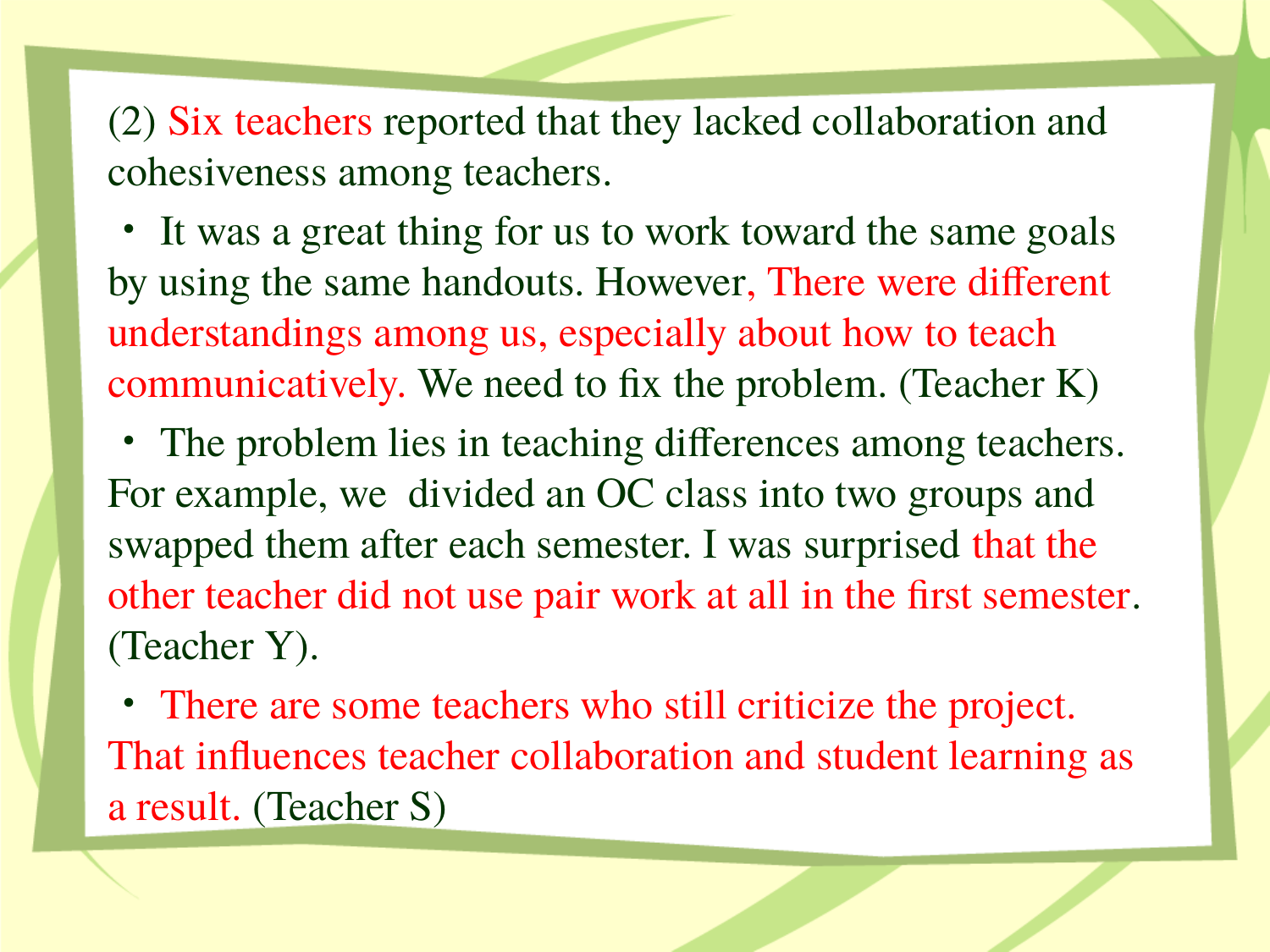

(2) Six teachers reported that they lacked collaboration and cohesiveness among teachers.
・It was a great thing for us to work toward the same goals by using the same handouts. However, There were different understandings among us, especially about how to teach communicatively. We need to fix the problem. (Teacher K)
・The problem lies in teaching differences among teachers.  For example, we  divided an OC class into two groups and swapped them after each semester. I was surprised that the other teacher did not use pair work at all in the first semester. (Teacher Y).
・There are some teachers who still criticize the project. That influences teacher collaboration and student learning as a result. (Teacher S)